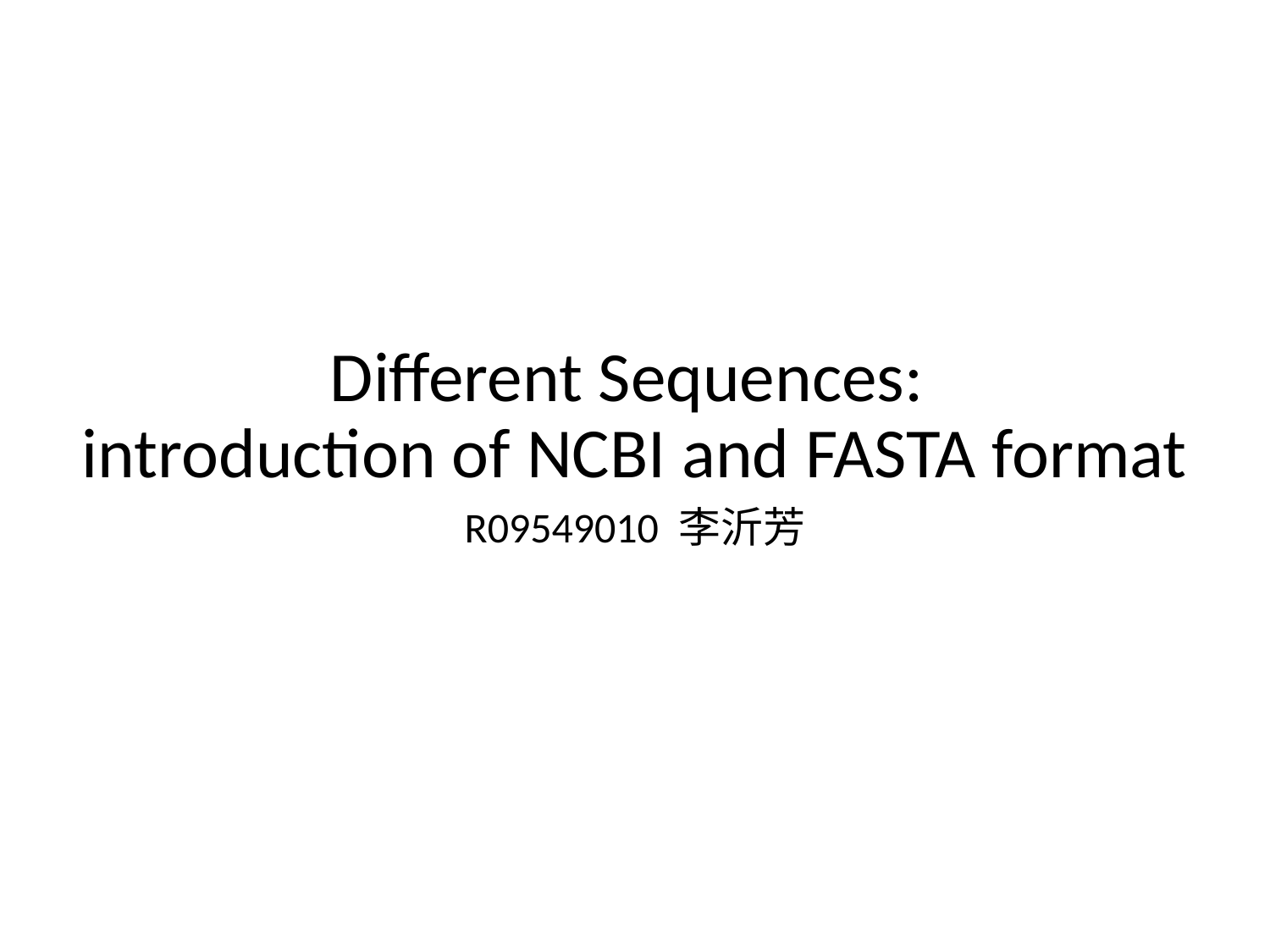

# Different Sequences: introduction of NCBI and FASTA format
R09549010 李沂芳